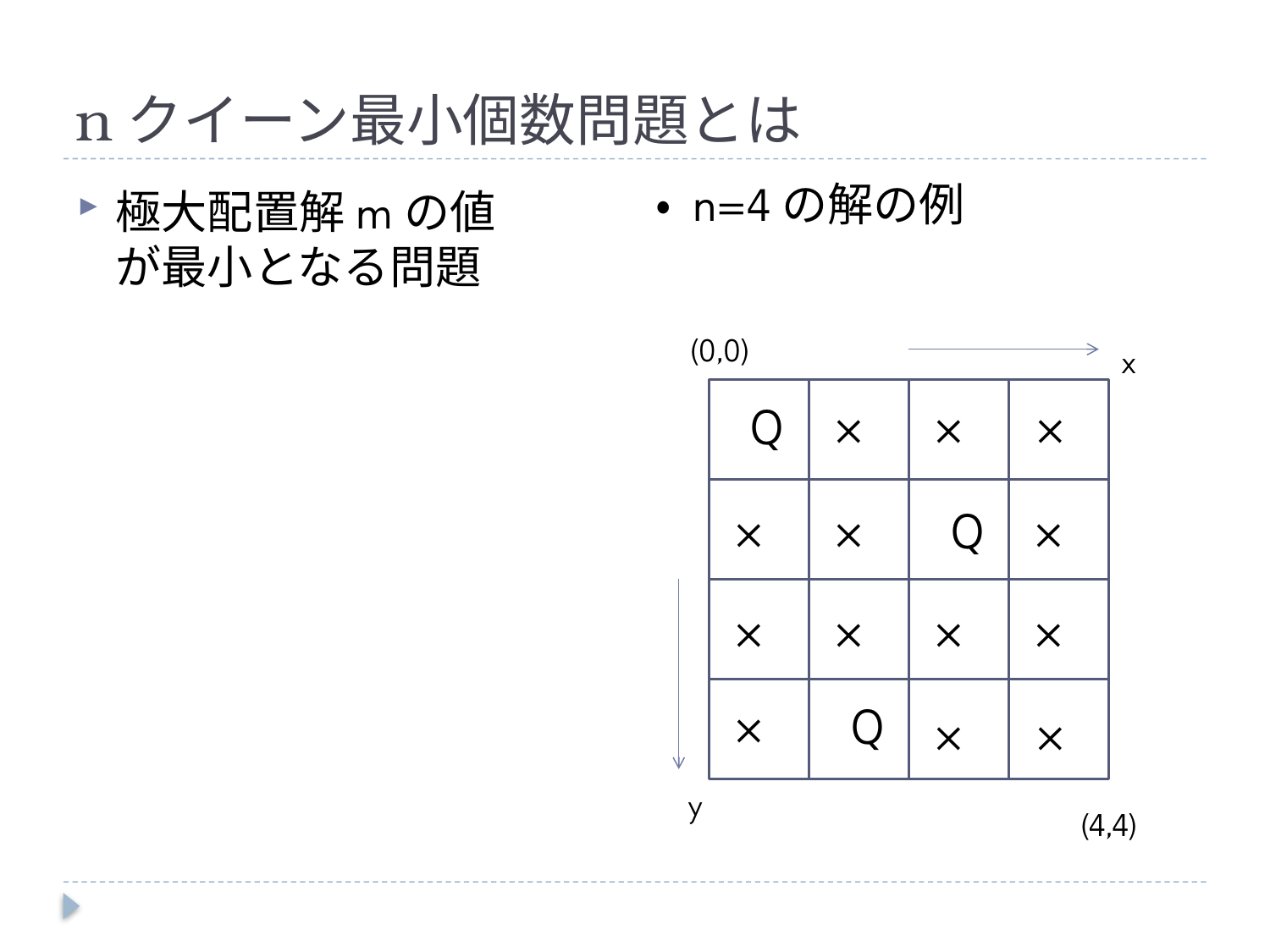

# nクイーン最小個数問題とは
・ n=4の解の例
極大配置解mの値が最小となる問題
(0,0)
x

  Q
 ×
 ×
 ×

 ×
 ×
  Q
 ×

 ×
 ×
 ×
 ×

 ×
  Q
 ×
 ×
y
(4,4)